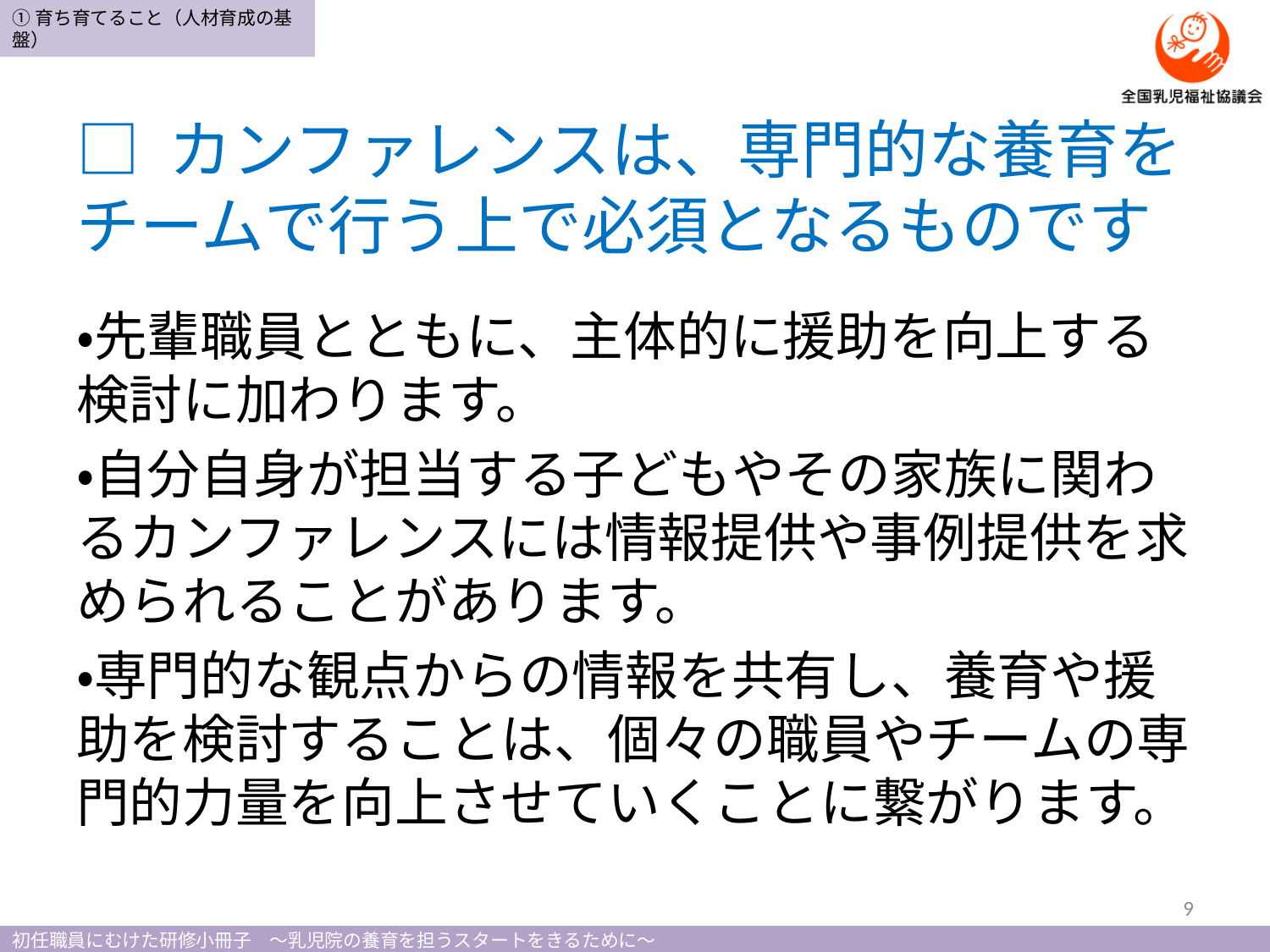

# □ カンファレンスは、専門的な養育をチームで行う上で必須となるものです
・先輩職員とともに、主体的に援助を向上する検討に加わります。
・自分自身が担当する子どもやその家族に関わるカンファレンスには情報提供や事例提供を求められることがあります。
・専門的な観点からの情報を共有し、養育や援助を検討することは、個々の職員やチームの専門的力量を向上させていくことに繋がります。

9